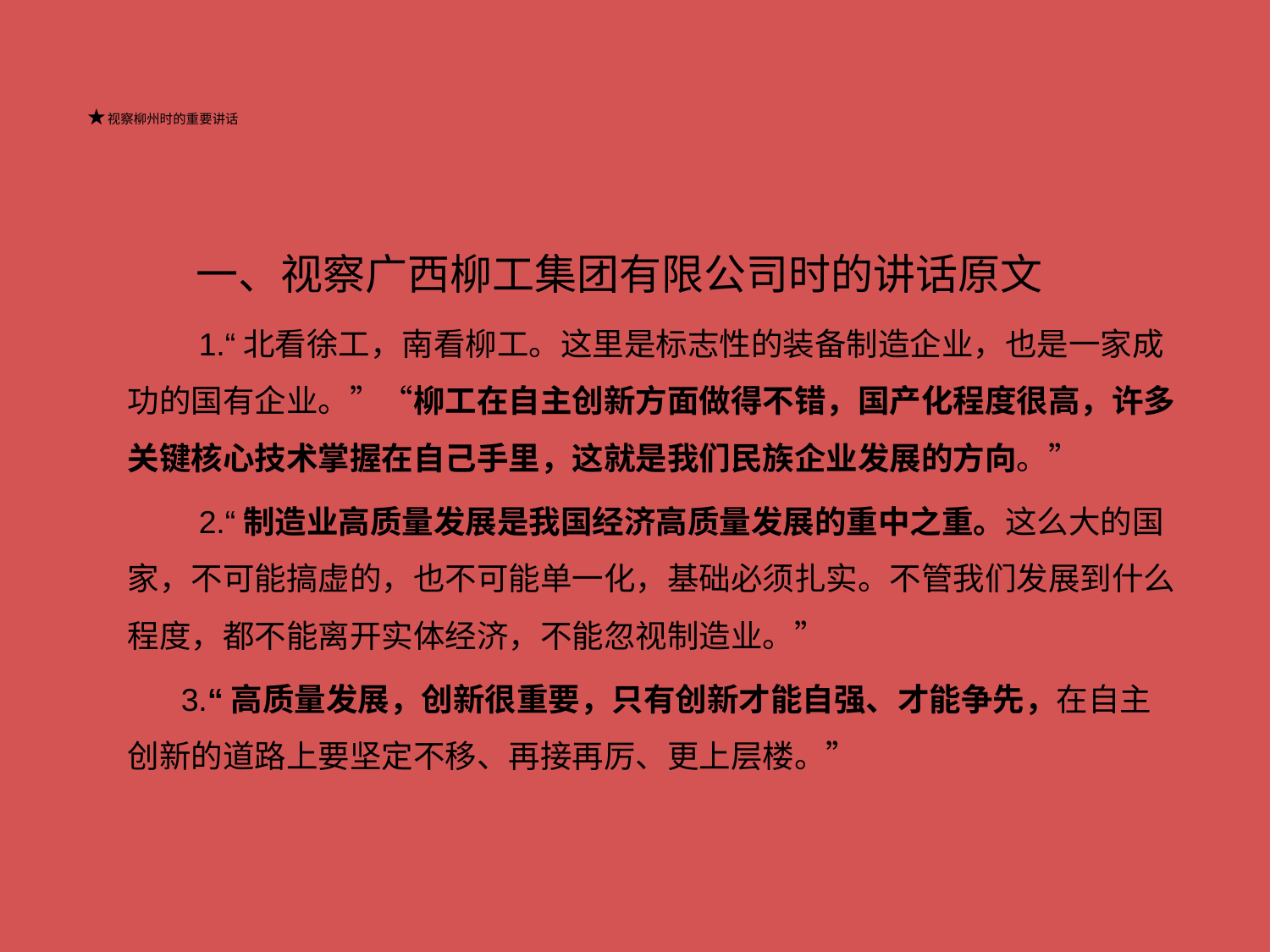

# ★视察柳州时的重要讲话
       一、视察广西柳工集团有限公司时的讲话原文
        1.“北看徐工，南看柳工。这里是标志性的装备制造企业，也是一家成功的国有企业。”“柳工在自主创新方面做得不错，国产化程度很高，许多关键核心技术掌握在自己手里，这就是我们民族企业发展的方向。”
        2.“制造业高质量发展是我国经济高质量发展的重中之重。这么大的国家，不可能搞虚的，也不可能单一化，基础必须扎实。不管我们发展到什么程度，都不能离开实体经济，不能忽视制造业。”
      3.“高质量发展，创新很重要，只有创新才能自强、才能争先，在自主创新的道路上要坚定不移、再接再厉、更上层楼。”